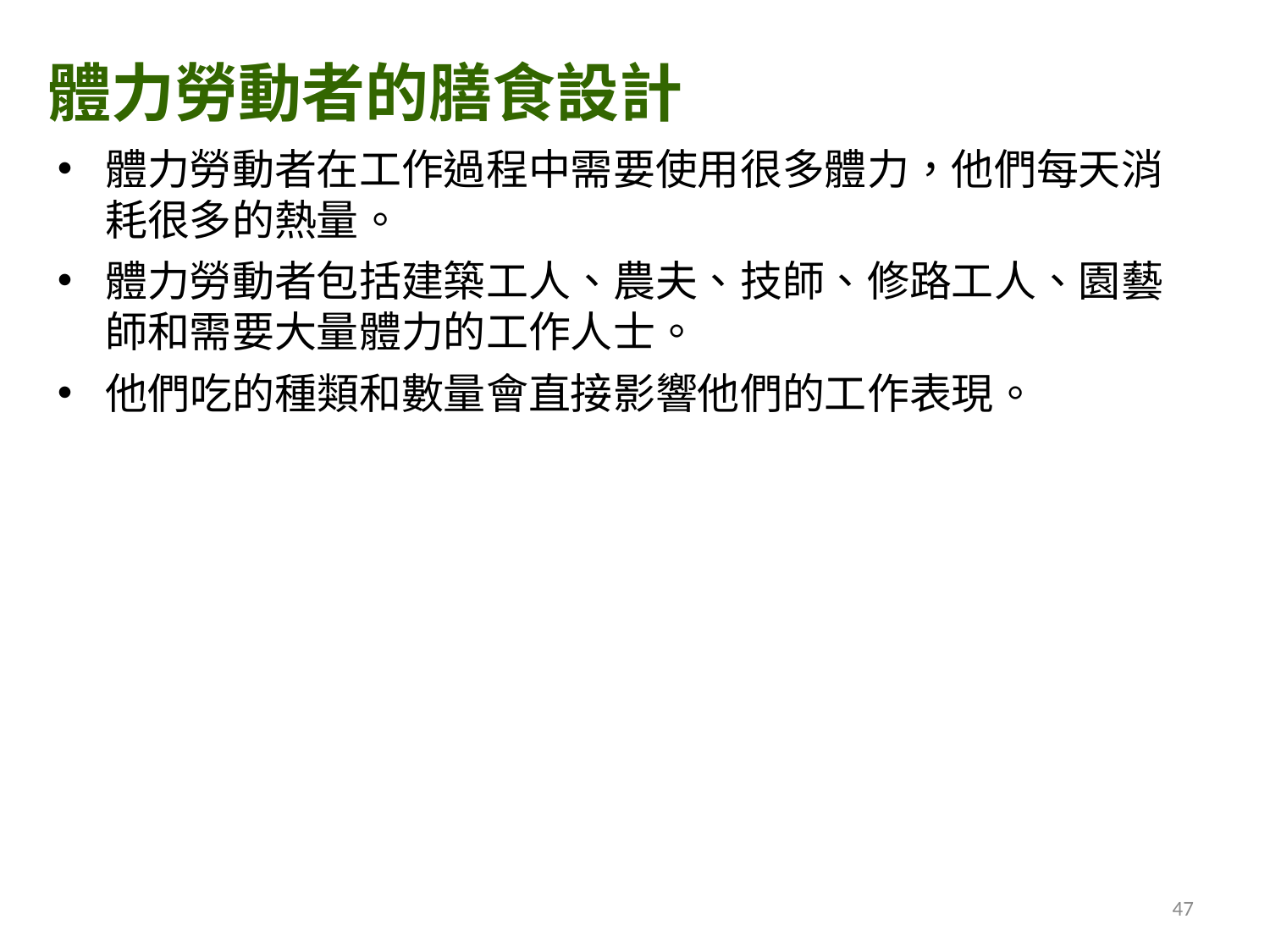

體力勞動者的膳食設計

體力勞動者在工作過程中需要使用很多體力，他們每天消耗很多的熱量。
體力勞動者包括建築工人、農夫、技師、修路工人、園藝師和需要大量體力的工作人士。
他們吃的種類和數量會直接影響他們的工作表現。
47